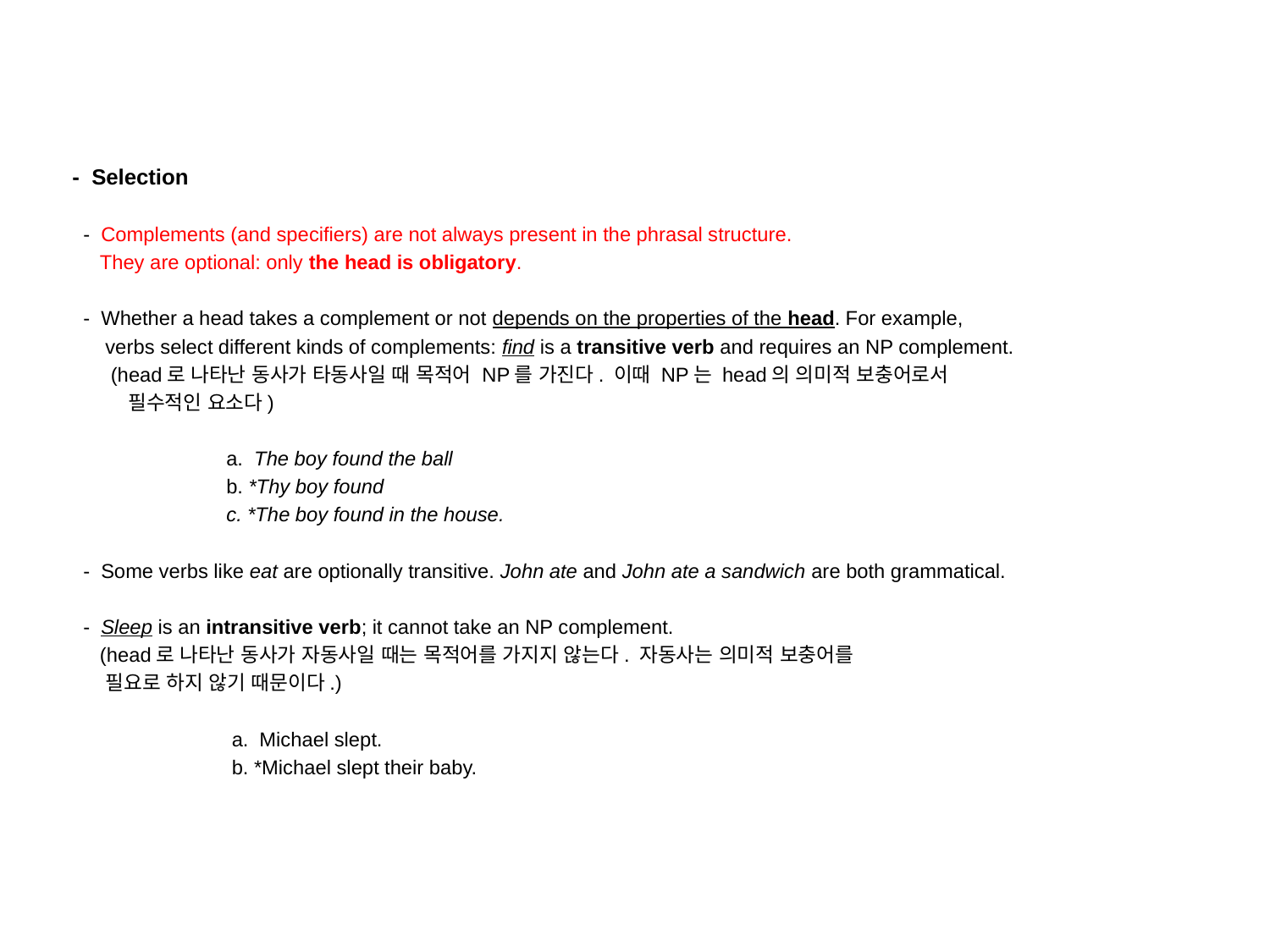

-  Selection

  -  Complements (and specifiers) are not always present in the phrasal structure.
     They are optional: only the head is obligatory.

  -  Whether a head takes a complement or not depends on the properties of the head. For example,
      verbs select different kinds of complements: find is a transitive verb and requires an NP complement.
       (head로 나타난 동사가 타동사일 때 목적어 NP를 가진다. 이때 NP는 head의 의미적 보충어로서
         필수적인 요소다)

                            a.  The boy found the ball
                            b. *Thy boy found
                            c. *The boy found in the house.

  -  Some verbs like eat are optionally transitive. John ate and John ate a sandwich are both grammatical.

  -  Sleep is an intransitive verb; it cannot take an NP complement.
     (head로 나타난 동사가 자동사일 때는 목적어를 가지지 않는다. 자동사는 의미적 보충어를
     필요로 하지 않기 때문이다.)

                             a.  Michael slept.
                             b. *Michael slept their baby.